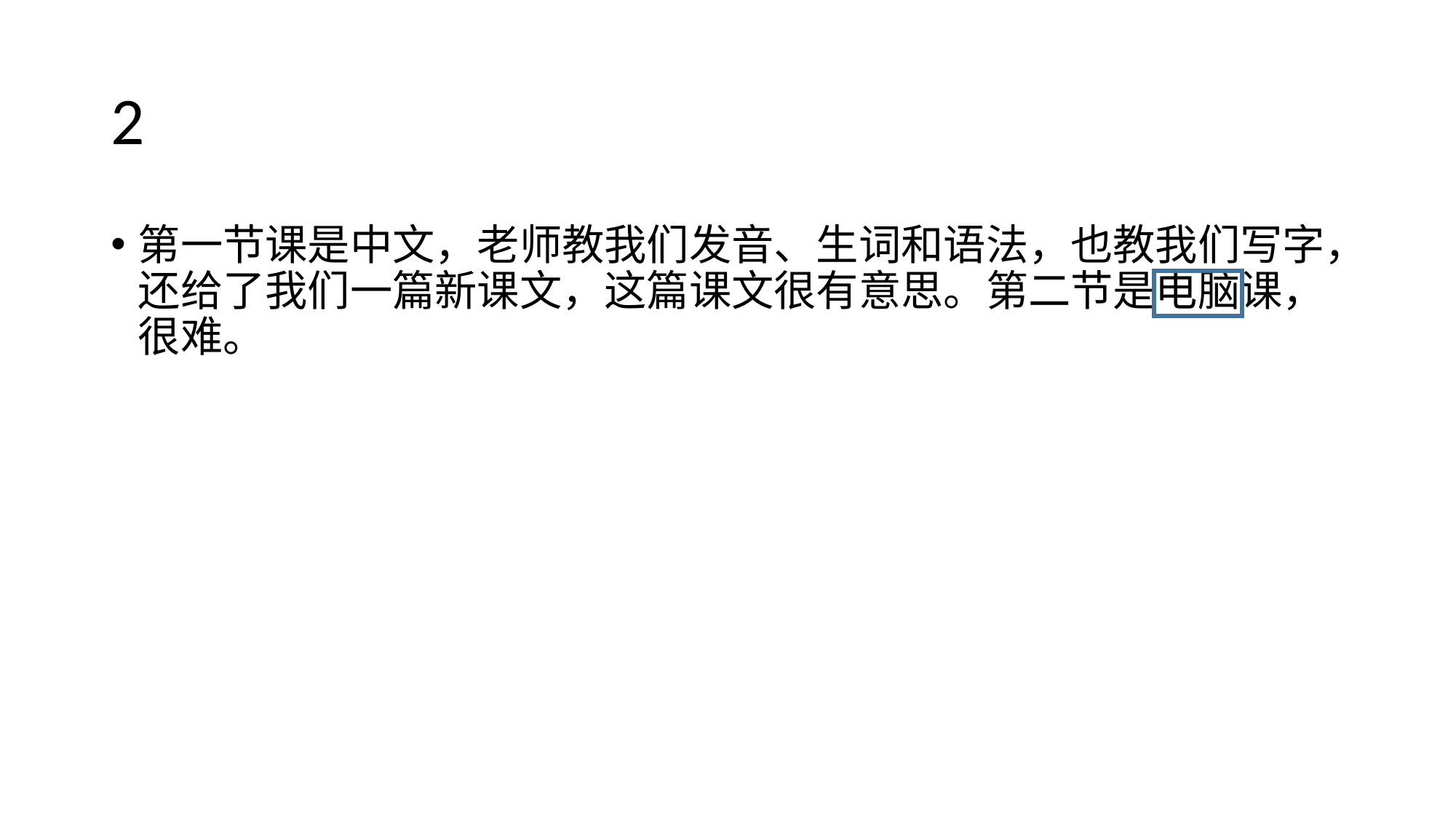

# 2
第一节课是中文，老师教我们发音、生词和语法，也教我们写字，还给了我们一篇新课文，这篇课文很有意思。第二节是电脑课，很难。